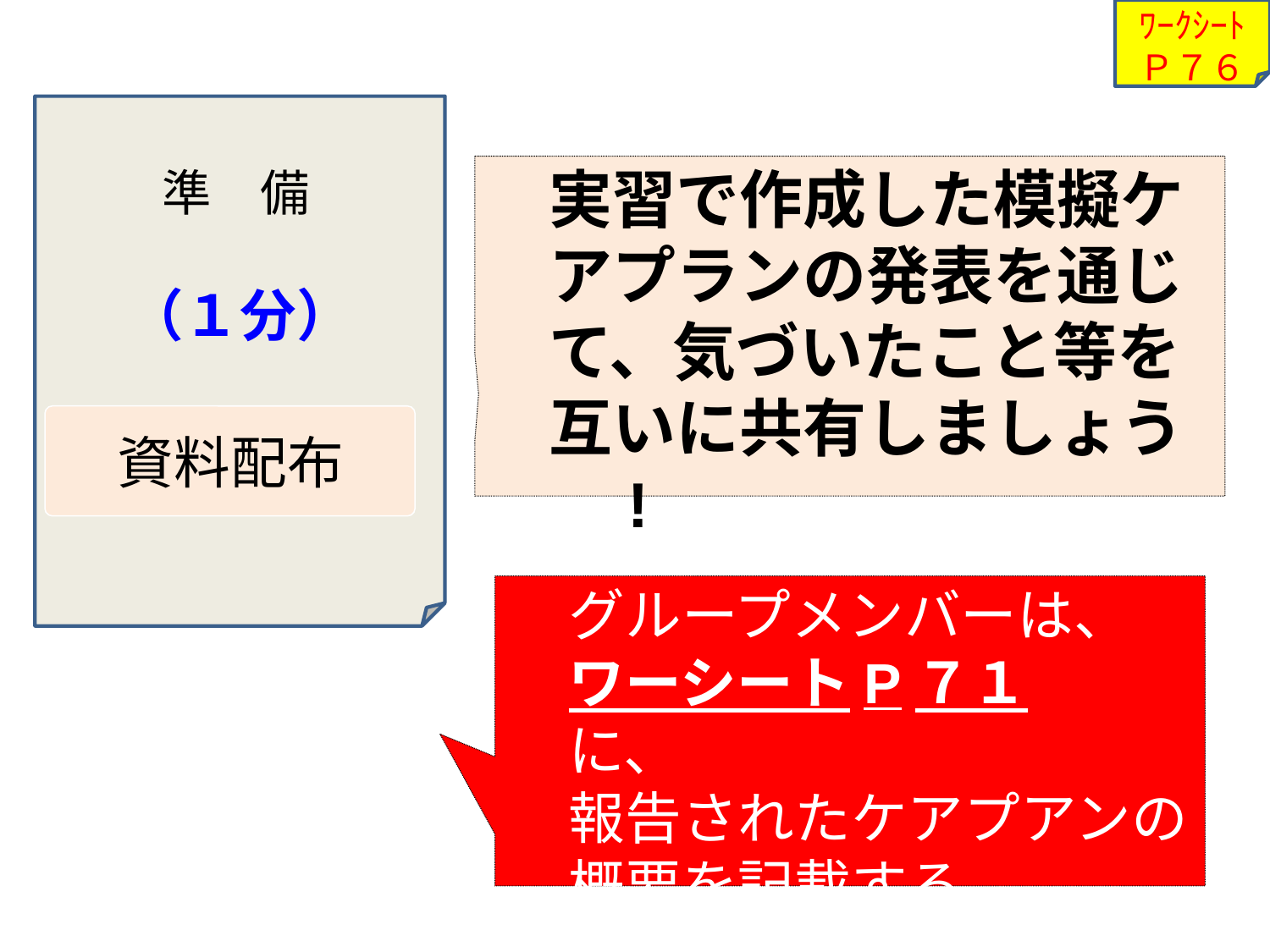

ﾜｰｸｼｰﾄ
Ｐ７６

　　　準　備

（１分）
実習で作成した模擬ケアプランの発表を通じて、気づいたこと等を互いに共有しましょう　!
資料配布
グループメンバーは、
ワーシートP７１　　に、
報告されたケアプアンの概要を記載する